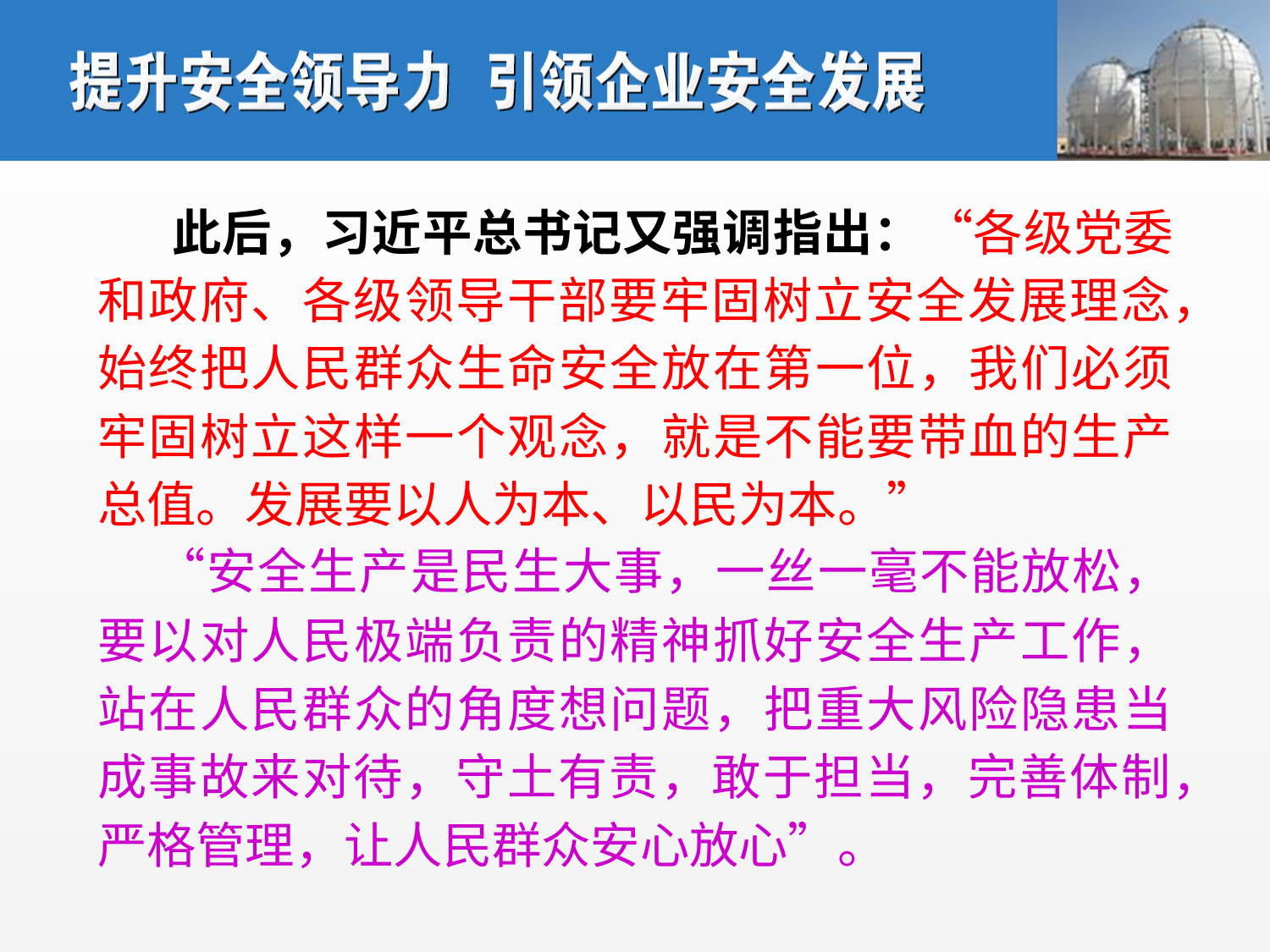

此后，习近平总书记又强调指出：“各级党委和政府、各级领导干部要牢固树立安全发展理念，始终把人民群众生命安全放在第一位，我们必须牢固树立这样一个观念，就是不能要带血的生产总值。发展要以人为本、以民为本。”
　“安全生产是民生大事，一丝一毫不能放松，要以对人民极端负责的精神抓好安全生产工作，站在人民群众的角度想问题，把重大风险隐患当成事故来对待，守土有责，敢于担当，完善体制，严格管理，让人民群众安心放心”。
6